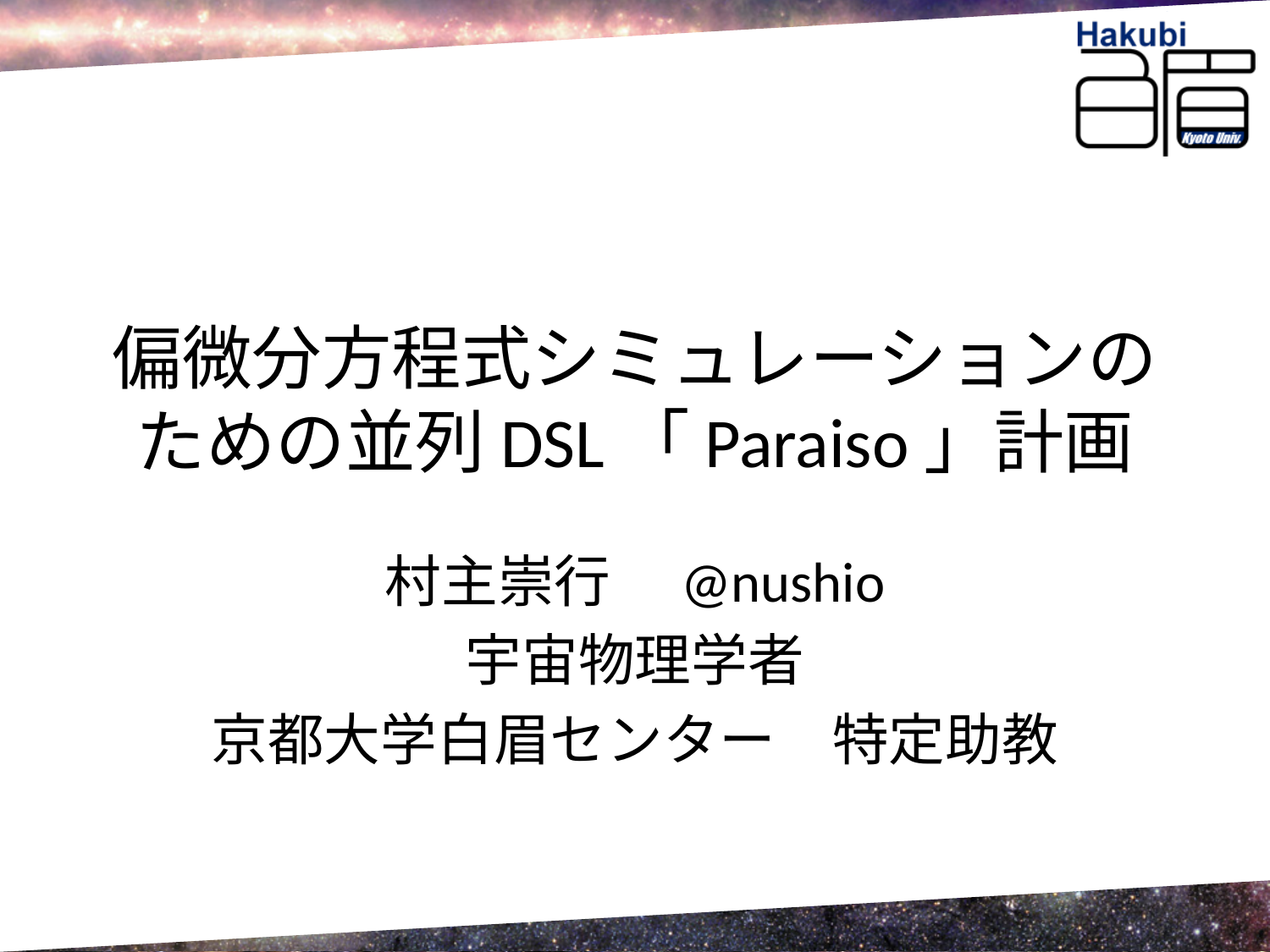

# 偏微分方程式シミュレーションのための並列DSL「Paraiso」計画
村主崇行　@nushio
宇宙物理学者
京都大学白眉センター　特定助教